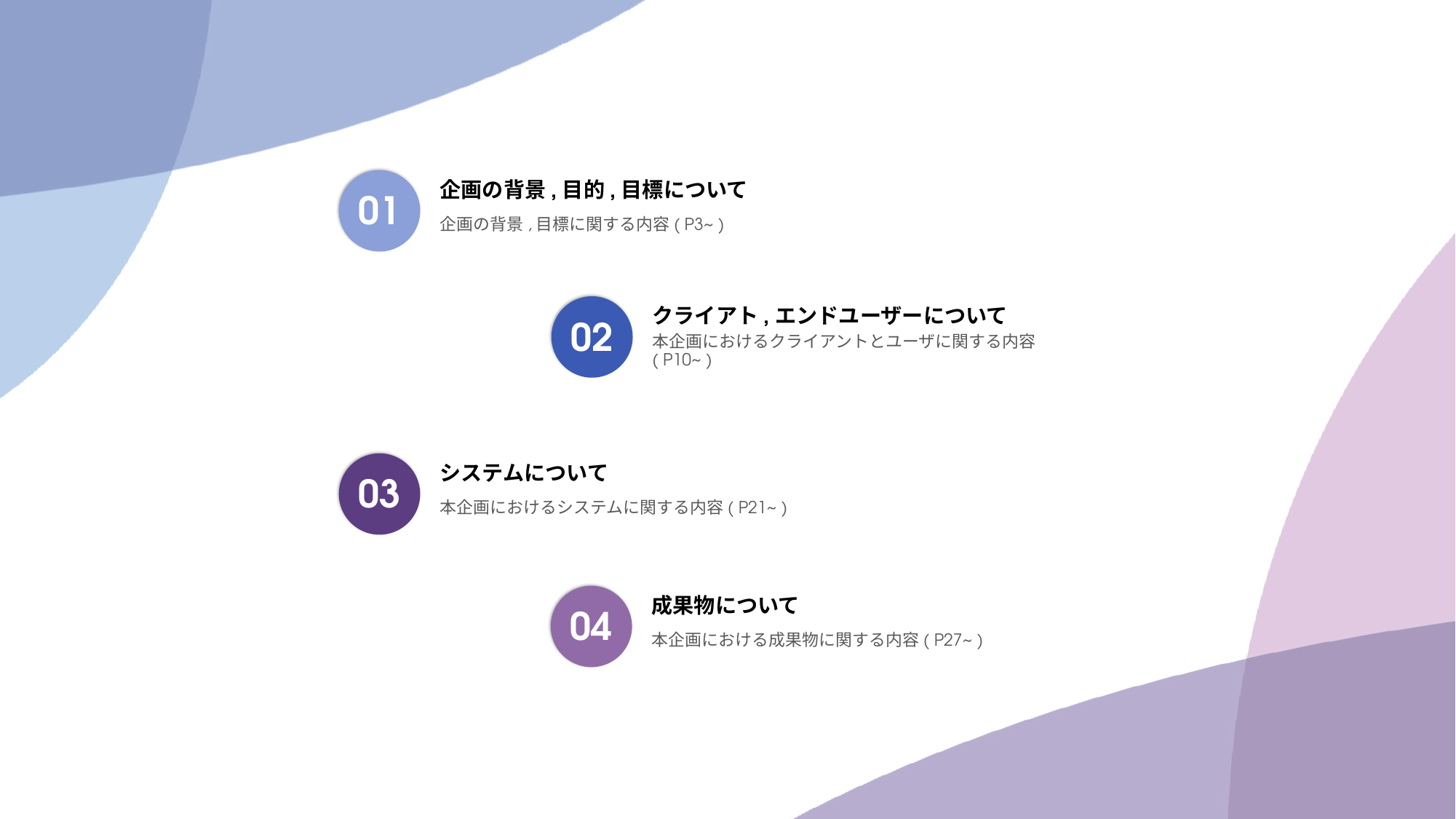

01
企画の背景,目的,目標について
企画の背景,目標に関する内容( P3~ )

02
クライアト,エンドユーザーについて
本企画におけるクライアントとユーザに関する内容( P10~ )

03
システムについて
本企画におけるシステムに関する内容( P21~ )

04
成果物について
本企画における成果物に関する内容( P27~ )